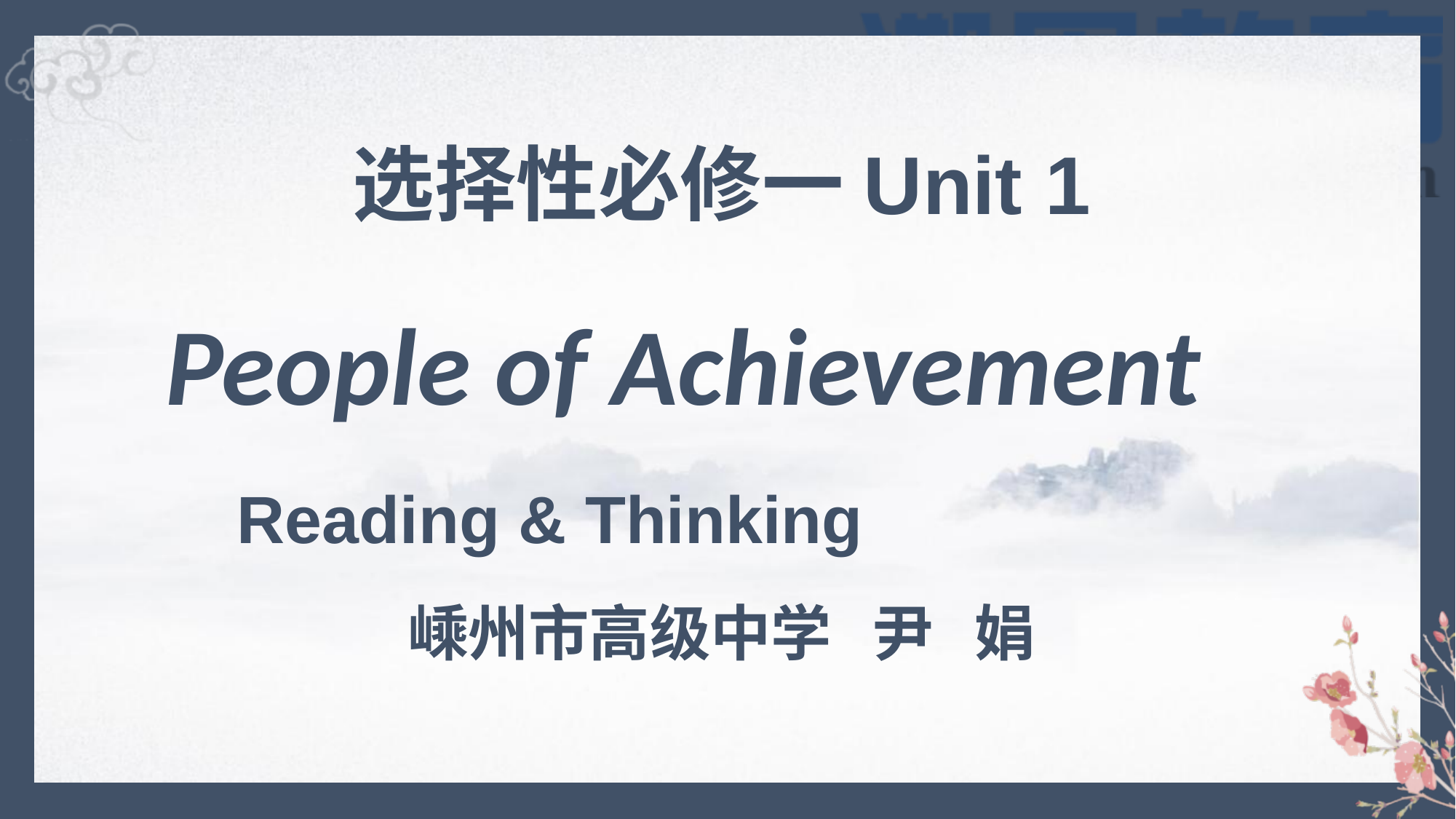

选择性必修一Unit 1
 People of Achievement
Reading & Thinking
嵊州市高级中学   尹   娟